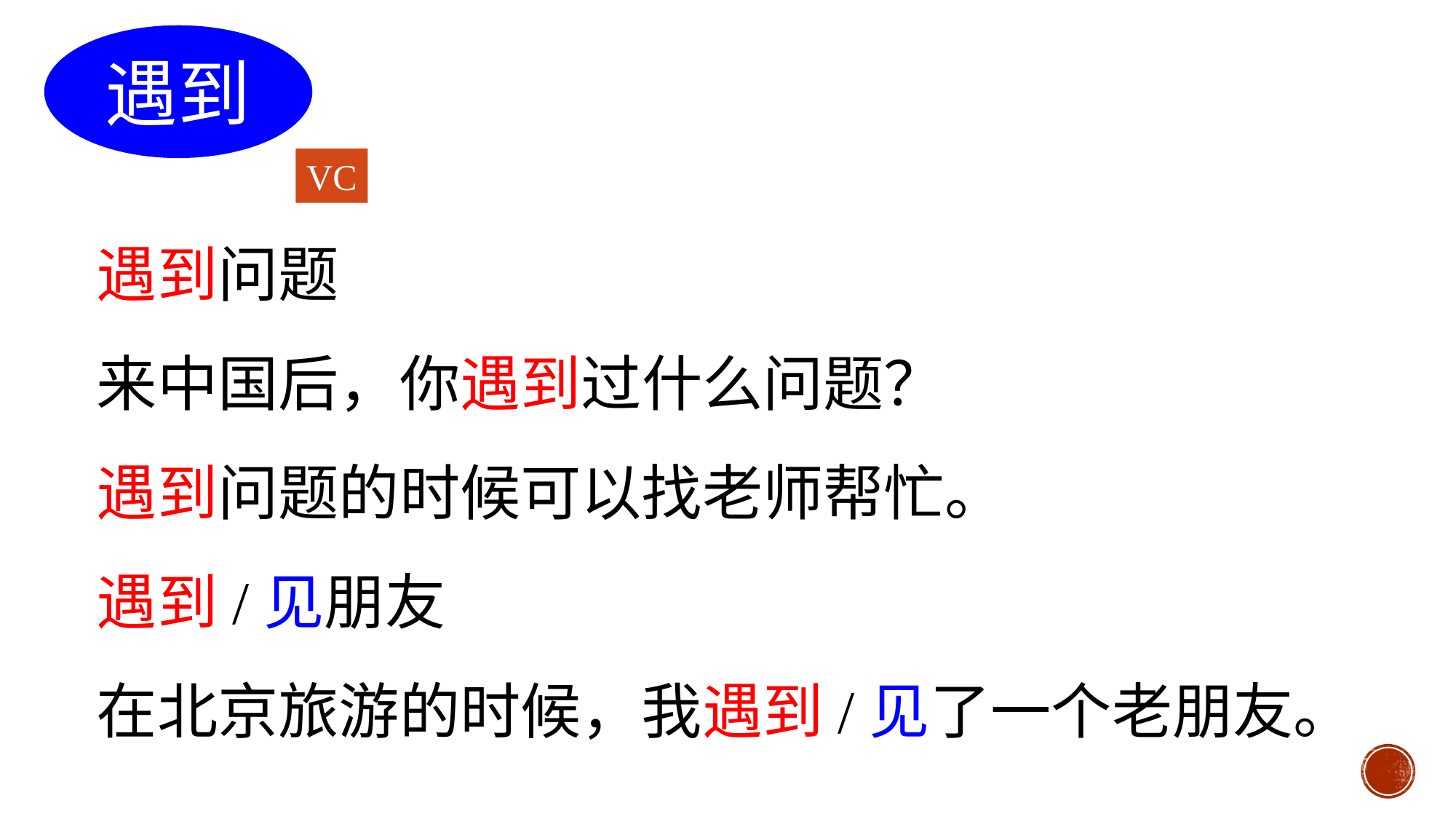

遇到
VC
遇到问题
来中国后，你遇到过什么问题？
遇到问题的时候可以找老师帮忙。
遇到/见朋友
在北京旅游的时候，我遇到/见了一个老朋友。